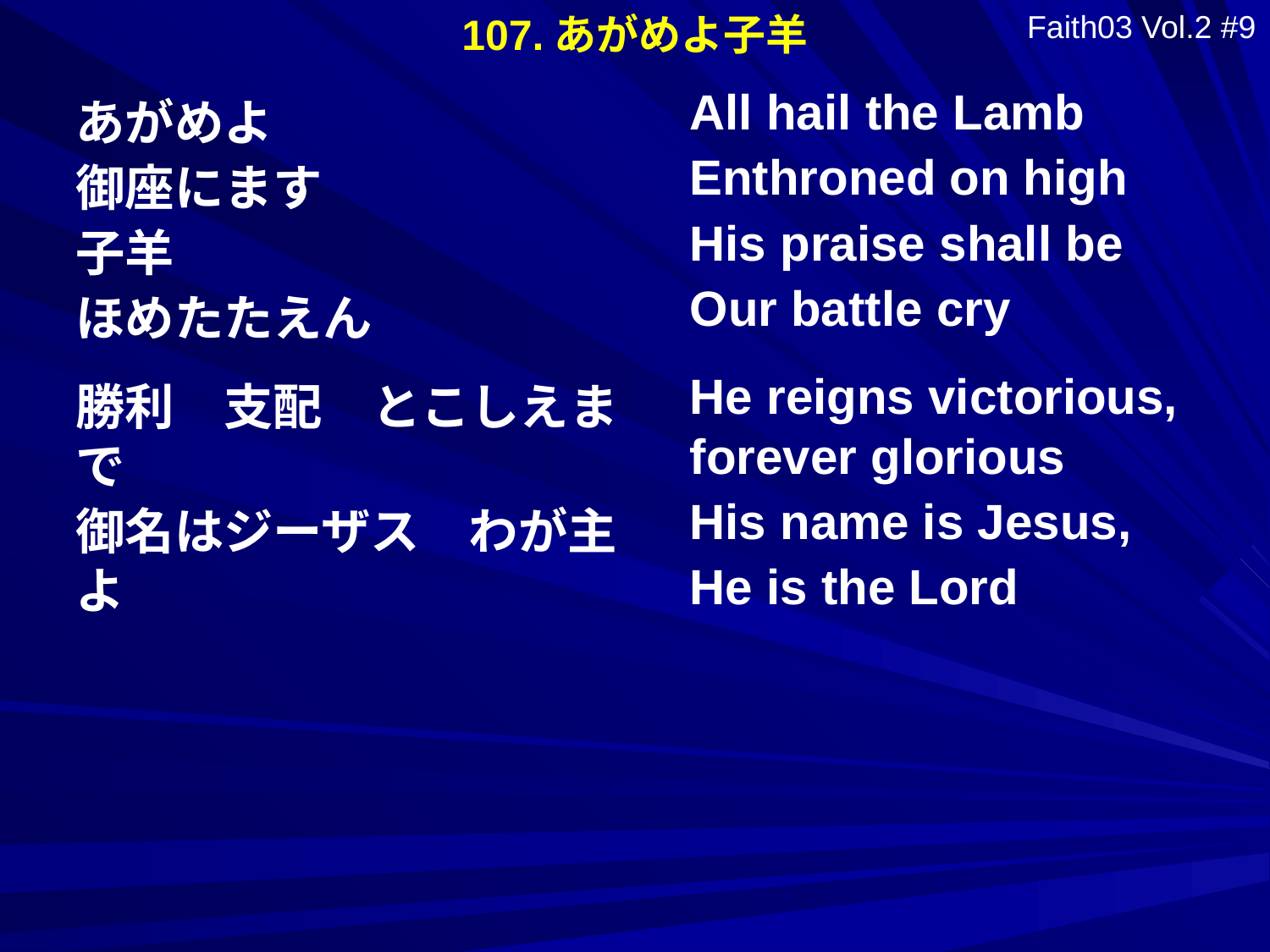

107.あがめよ子羊
Faith03 Vol.2 #9
All hail the Lamb
Enthroned on high
His praise shall be
Our battle cry

He reigns victorious, forever glorious
His name is Jesus,
He is the Lord
あがめよ
御座にます
子羊
ほめたたえん

勝利　支配　とこしえまで
御名はジーザス　わが主よ